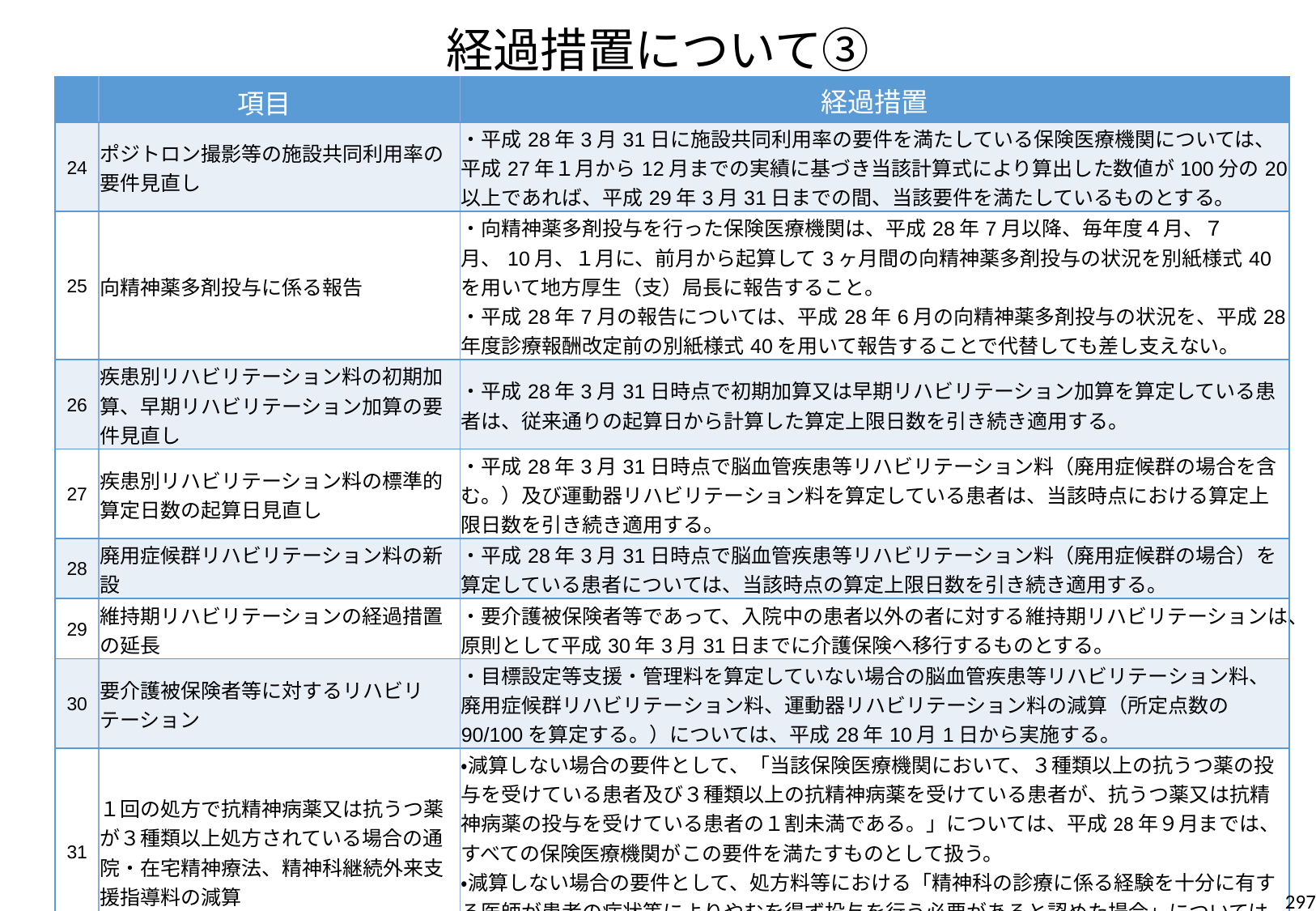

経過措置について③
|  | 項目 | 経過措置 |
| --- | --- | --- |
| 24 | ポジトロン撮影等の施設共同利用率の要件見直し | ・平成28年3月31日に施設共同利用率の要件を満たしている保険医療機関については、平成27年１月から12月までの実績に基づき当該計算式により算出した数値が100分の20以上であれば、平成29年3月31日までの間、当該要件を満たしているものとする。 |
| 25 | 向精神薬多剤投与に係る報告 | ・向精神薬多剤投与を行った保険医療機関は、平成28年7月以降、毎年度４月、７月、10月、１月に、前月から起算して3ヶ月間の向精神薬多剤投与の状況を別紙様式40を用いて地方厚生（支）局長に報告すること。 ・平成28年7月の報告については、平成28年6月の向精神薬多剤投与の状況を、平成28年度診療報酬改定前の別紙様式40を用いて報告することで代替しても差し支えない。 |
| 26 | 疾患別リハビリテーション料の初期加算、早期リハビリテーション加算の要件見直し | ・平成28年3月31日時点で初期加算又は早期リハビリテーション加算を算定している患者は、従来通りの起算日から計算した算定上限日数を引き続き適用する。 |
| 27 | 疾患別リハビリテーション料の標準的算定日数の起算日見直し | ・平成28年3月31日時点で脳血管疾患等リハビリテーション料（廃用症候群の場合を含む。）及び運動器リハビリテーション料を算定している患者は、当該時点における算定上限日数を引き続き適用する。 |
| 28 | 廃用症候群リハビリテーション料の新設 | ・平成28年3月31日時点で脳血管疾患等リハビリテーション料（廃用症候群の場合）を算定している患者については、当該時点の算定上限日数を引き続き適用する。 |
| 29 | 維持期リハビリテーションの経過措置の延長 | ・要介護被保険者等であって、入院中の患者以外の者に対する維持期リハビリテーションは、原則として平成30年3月31日までに介護保険へ移行するものとする。 |
| 30 | 要介護被保険者等に対するリハビリテーション | ・目標設定等支援・管理料を算定していない場合の脳血管疾患等リハビリテーション料、廃用症候群リハビリテーション料、運動器リハビリテーション料の減算（所定点数の90/100を算定する。）については、平成28年10月1日から実施する。 |
| 31 | １回の処方で抗精神病薬又は抗うつ薬が３種類以上処方されている場合の通院・在宅精神療法、精神科継続外来支援指導料の減算 | ・減算しない場合の要件として、「当該保険医療機関において、３種類以上の抗うつ薬の投与を受けている患者及び３種類以上の抗精神病薬を受けている患者が、抗うつ薬又は抗精神病薬の投与を受けている患者の１割未満である。」については、平成28年９月までは、すべての保険医療機関がこの要件を満たすものとして扱う。 ・減算しない場合の要件として、処方料等における「精神科の診療に係る経験を十分に有する医師が患者の病状等によりやむを得ず投与を行う必要があると認めた場合」については、平成28年９月までは精神科を担当する臨床経験５年以上の医師の判断でも可。 |
| 32 | 訪問看護療養費を算定した月の精神科訪問看護・指導料の算定 | ・同一患者について、訪問看護ステーションにおいて訪問看護療養費を算定した月に、精神科重症患者早期集中支援管理料を届け出ている保険医療機関において、精神保健福祉士による精神科訪問看護・指導を行う場合は精神科訪問看護・指導料を算定できるが、平成29年3月31日までの間は、精神科重症患者早期集中支援管理料の届出を行っていない場合でも算定できることとする。 |
297